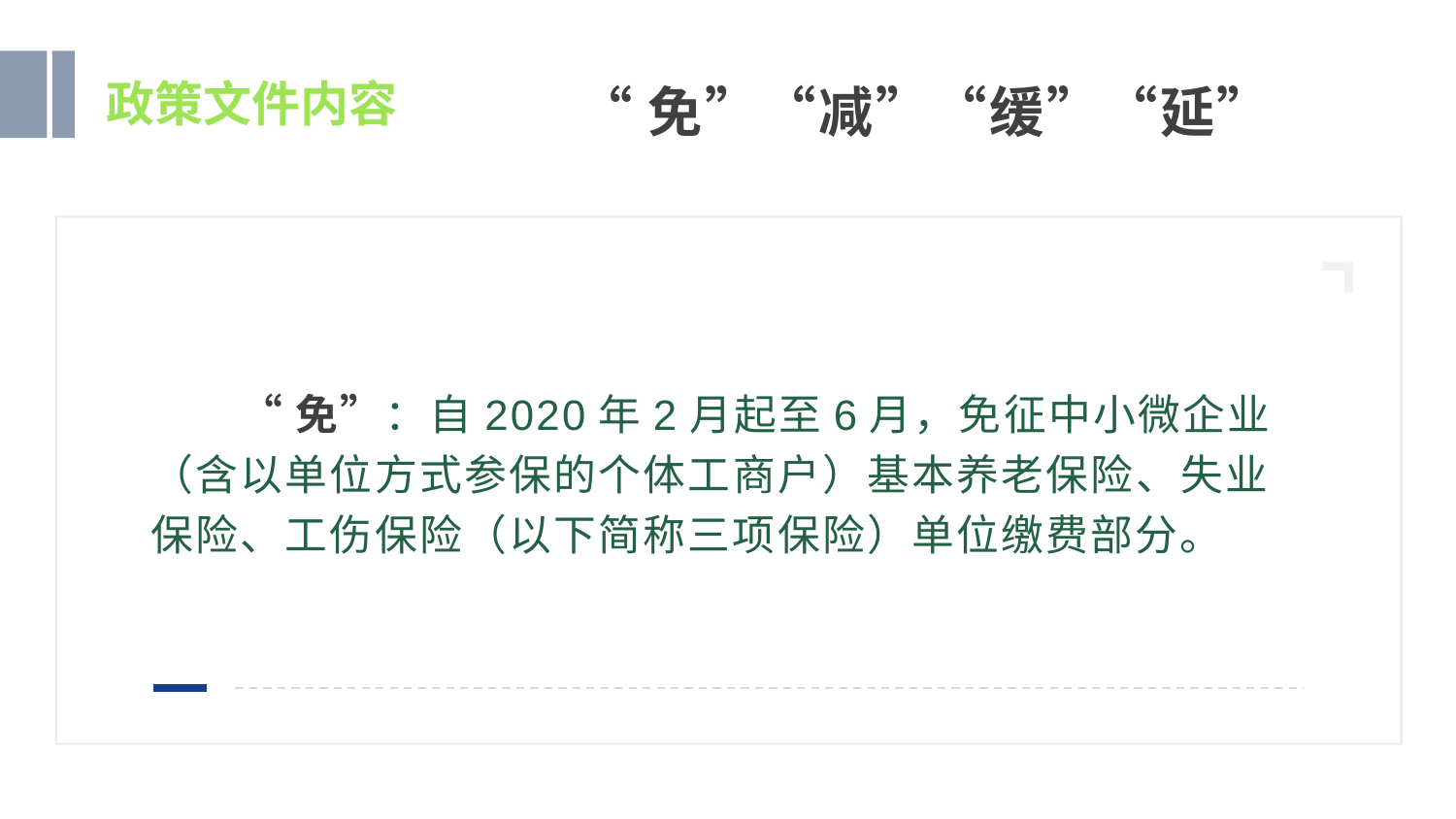

政策文件内容
“免”“减”“缓”“延”

“免”：自2020年2月起至6月，免征中小微企业（含以单位方式参保的个体工商户）基本养老保险、失业保险、工伤保险（以下简称三项保险）单位缴费部分。